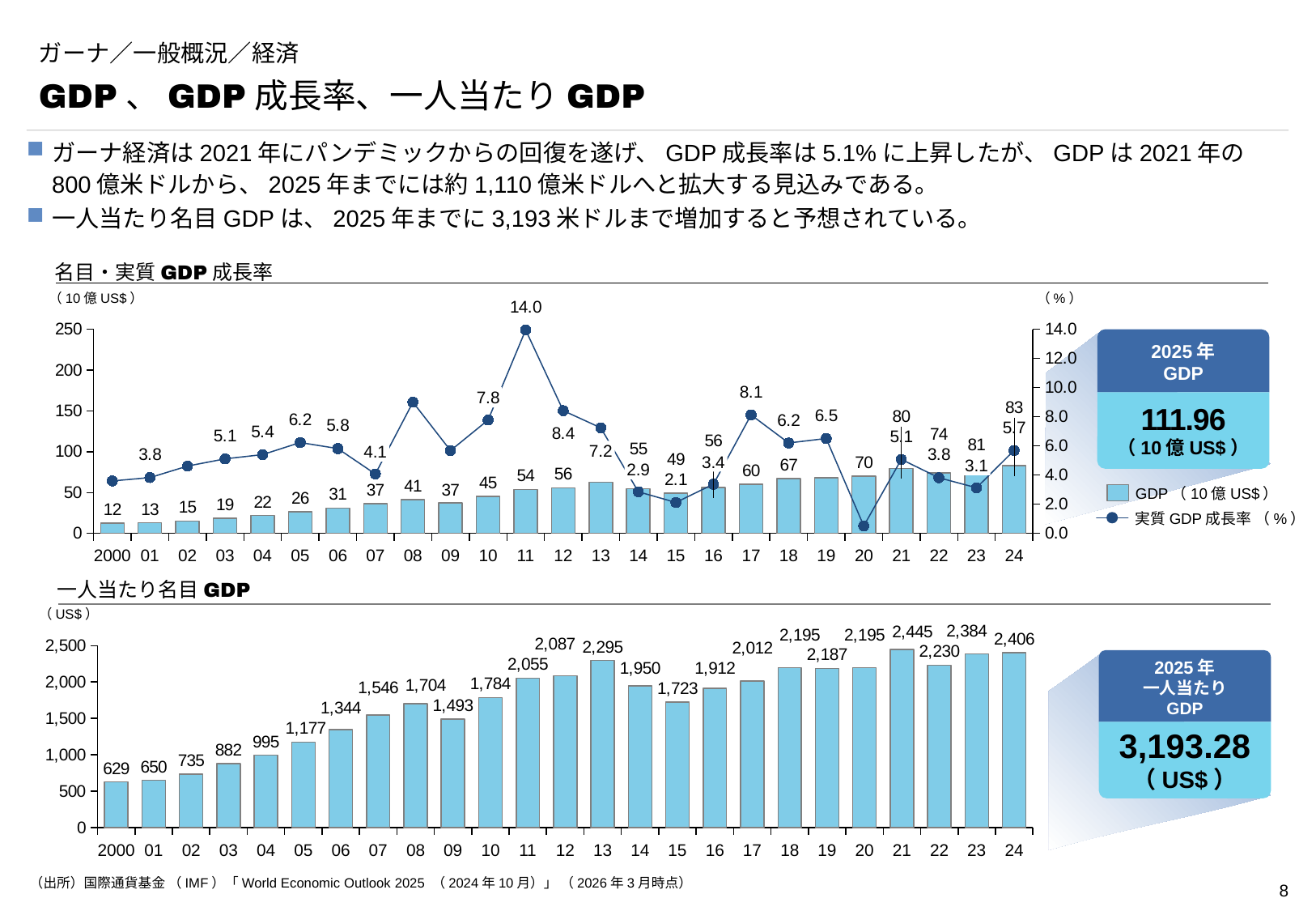

# ガーナ／一般概況／経済
GDP、GDP成長率、一人当たりGDP
ガーナ経済は2021年にパンデミックからの回復を遂げ、GDP成長率は5.1%に上昇したが、GDPは2021年の800億米ドルから、2025年までには約1,110億米ドルへと拡大する見込みである。
一人当たり名目GDPは、2025年までに3,193米ドルまで増加すると予想されている。
名目・実質GDP成長率

### Chart

| Category |  |  |
|---|---|---|
（10億US$）
（%）
2025年
GDP

7.8
111.96
（10億US$）
7.2
4.1
3.4
3.1
2.9
GDP（10億US$）

実質GDP成長率 （%）

2000
01
02
03
04
05
06
07
08
09
10
11
12
13
14
15
16
17
18
19
20
21
22
23
24

一人当たり名目GDP

### Chart

| Category |  |
|---|---|
（US$）
2025年
一人当たり
GDP

3,193.28
（US$）
2000
01
02
03
04
05
06
07
08
09
10
11
12
13
14
15
16
17
18
19
20
21
22
23
24
（出所）国際通貨基金 （IMF）「World Economic Outlook 2025 （2024年10月）」 （2026年3月時点）